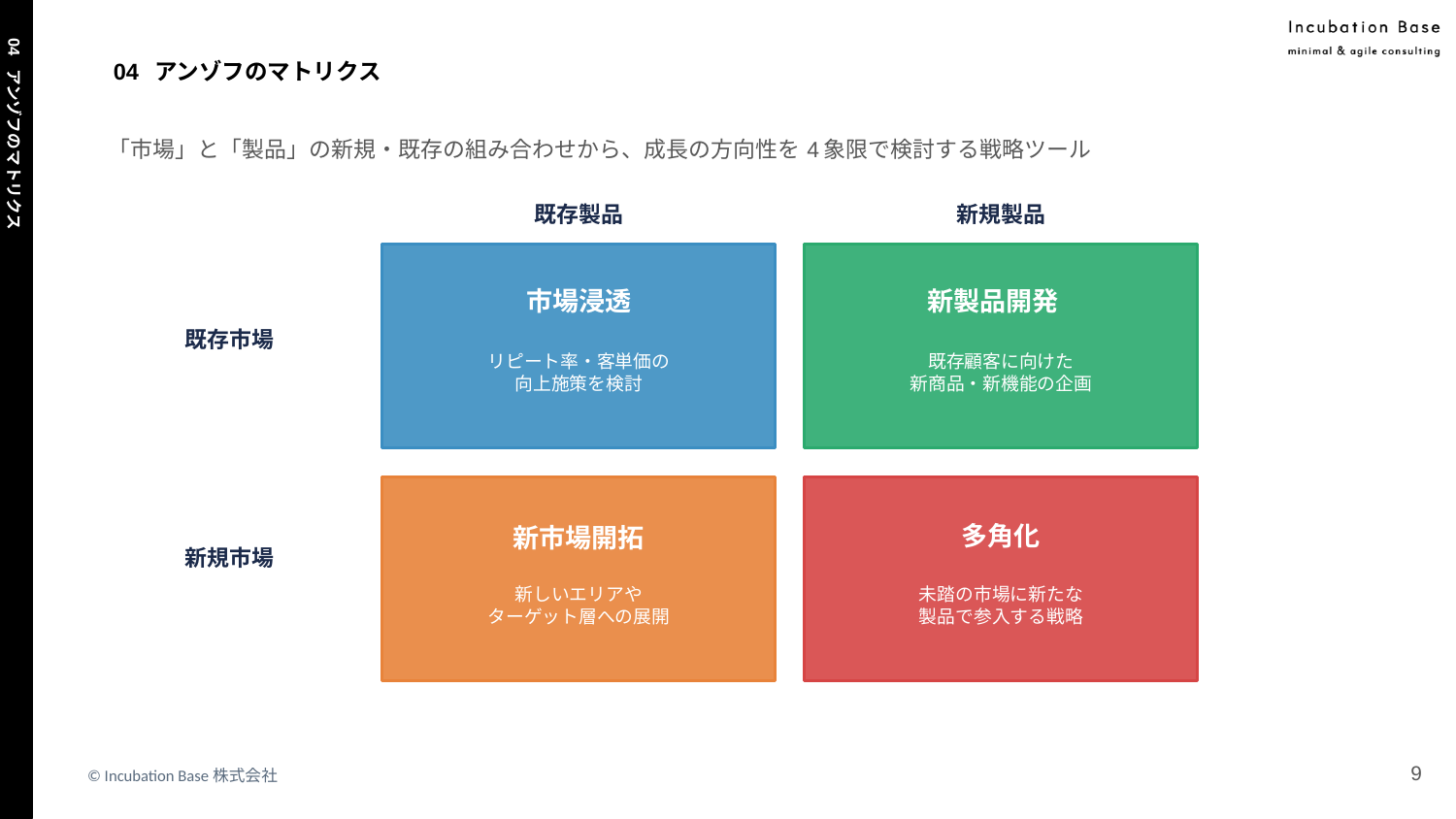

# 04  アンゾフのマトリクス
「市場」と「製品」の新規・既存の組み合わせから、成長の方向性を4象限で検討する戦略ツール
既存製品
新規製品

市場浸透
新製品開発
既存市場
リピート率・客単価の
向上施策を検討
既存顧客に向けた
新商品・新機能の企画
04  アンゾフのマトリクス

多角化
新市場開拓
新規市場
新しいエリアや
ターゲット層への展開
未踏の市場に新たな
製品で参入する戦略
9
© Incubation Base株式会社